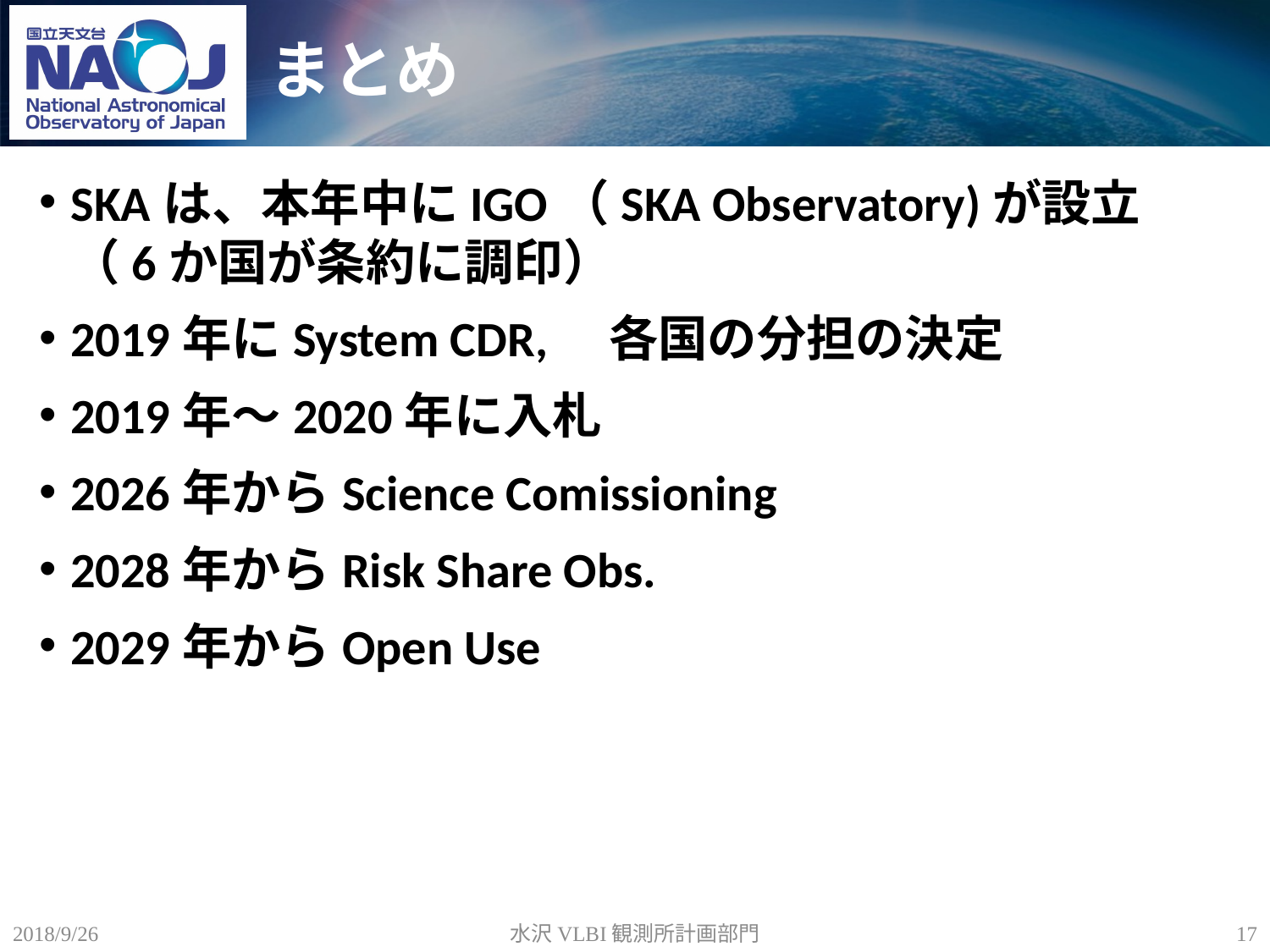

# まとめ
SKAは、本年中にIGO（SKA Observatory)が設立　（6か国が条約に調印）
2019年にSystem CDR,　各国の分担の決定
2019年～2020年に入札
2026年からScience Comissioning
2028年からRisk Share Obs.
2029年からOpen Use

2018/9/26
水沢VLBI観測所計画部門
17